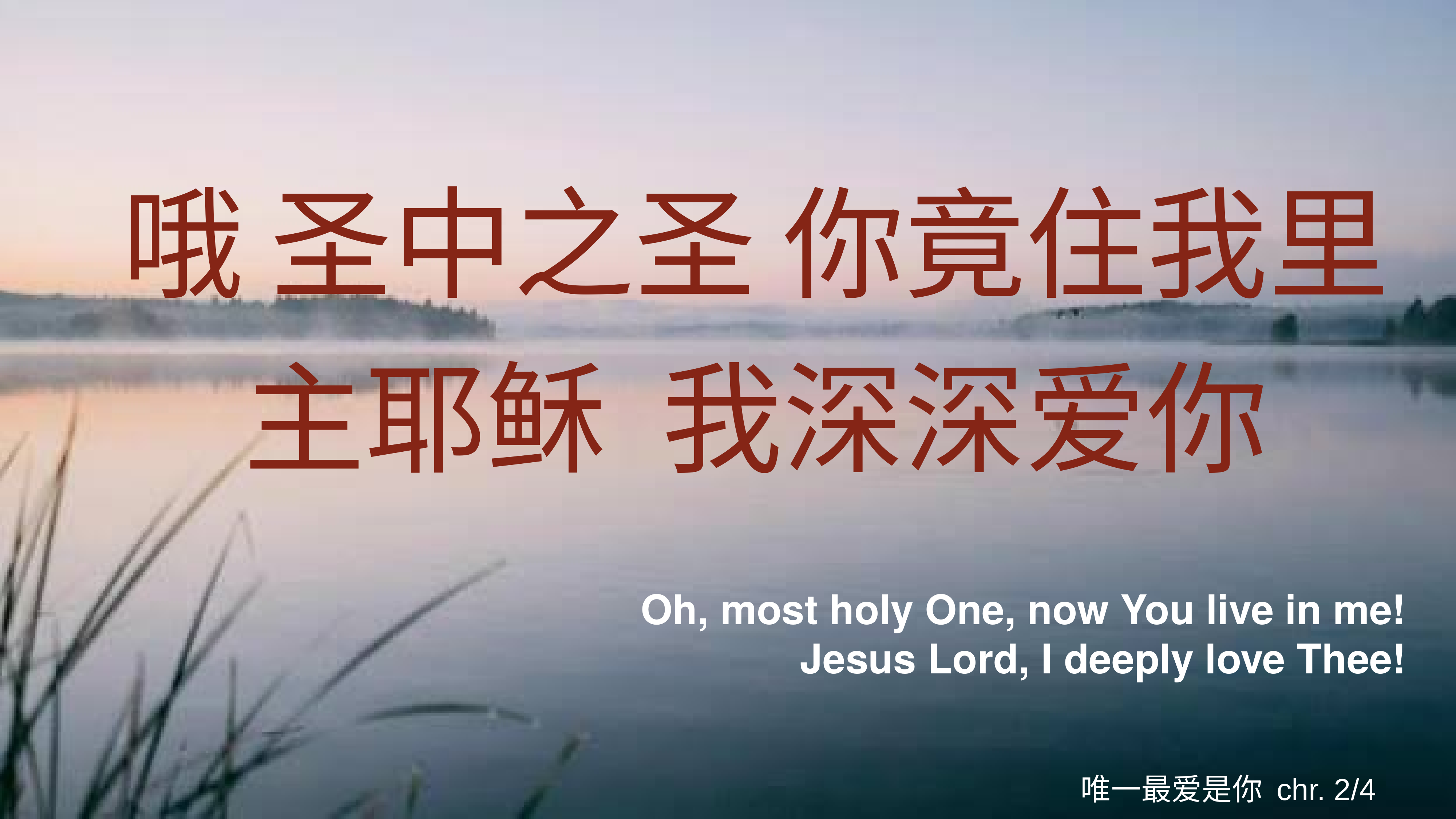

哦 圣中之圣 你竟住我里
主耶稣  我深深爱你
Oh, most holy One, now You live in me!
Jesus Lord, I deeply love Thee!
唯一最爱是你 chr. 2/4